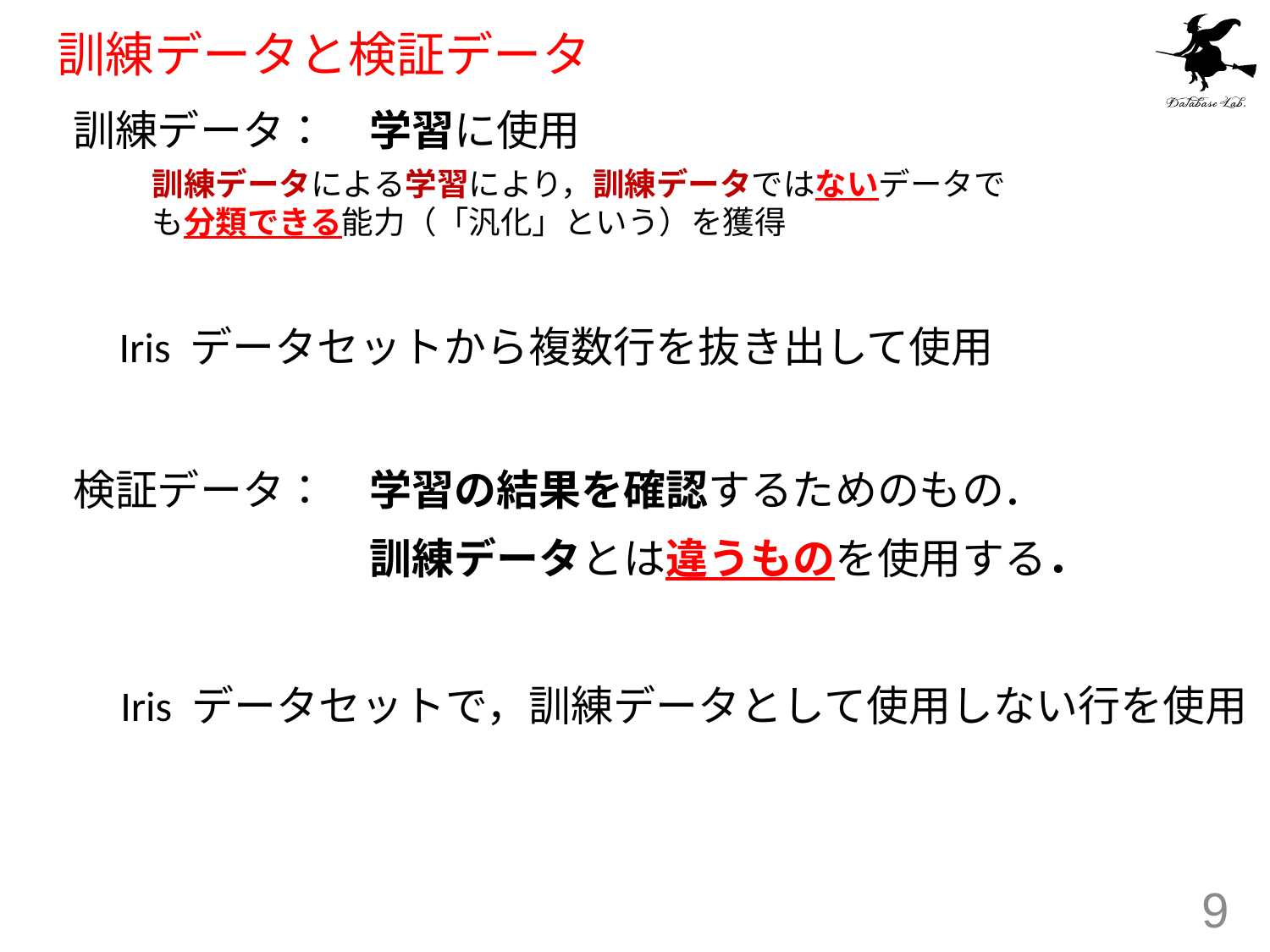

# 訓練データと検証データ
訓練データ：　学習に使用
訓練データによる学習により，訓練データではないデータでも分類できる能力（「汎化」という）を獲得
Iris データセットから複数行を抜き出して使用
検証データ：　学習の結果を確認するためのもの．
　　　　　　　訓練データとは違うものを使用する．
Iris データセットで，訓練データとして使用しない行を使用
9